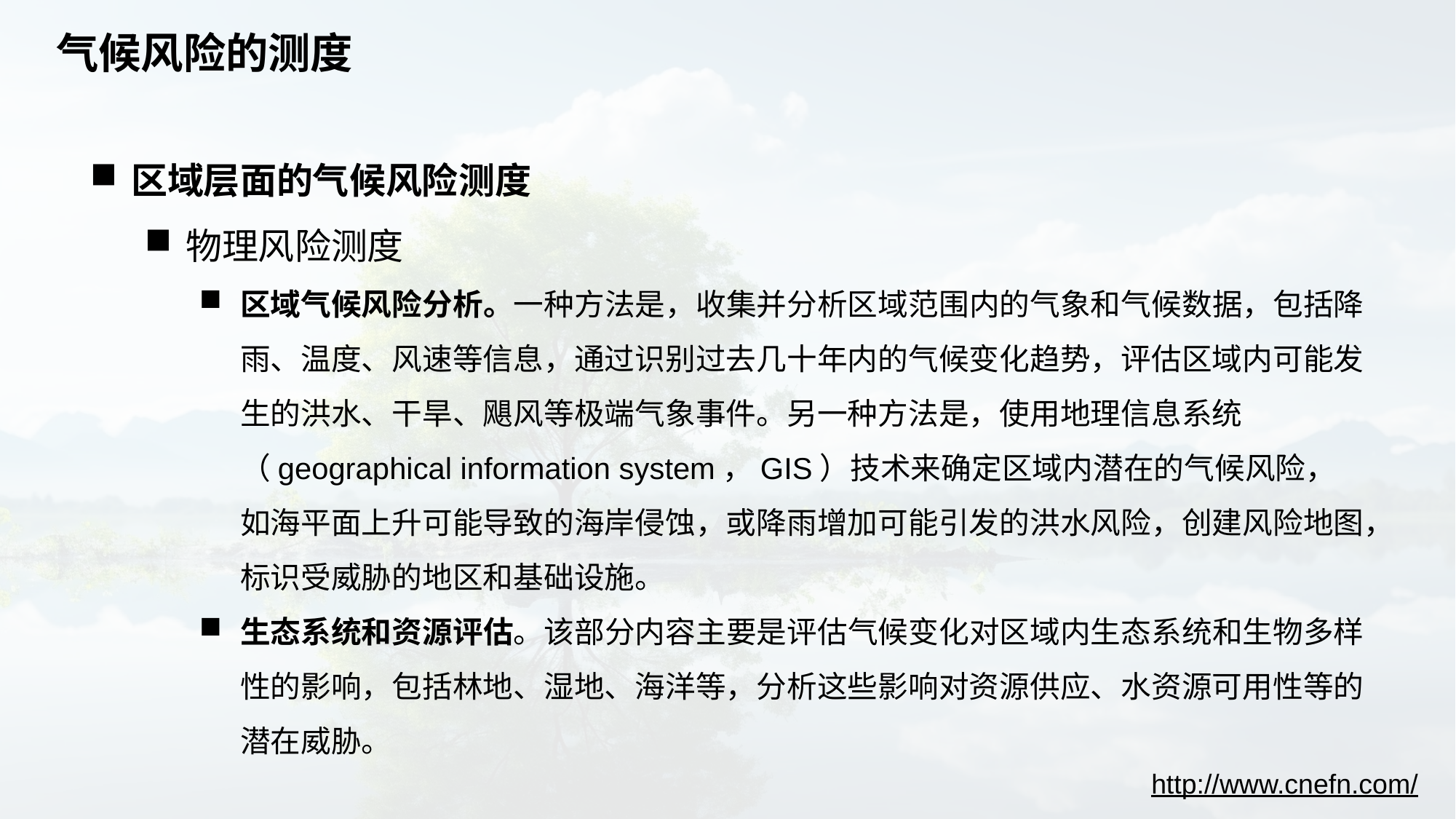

# 气候风险的测度
区域层面的气候风险测度
物理风险测度
区域气候风险分析。一种方法是，收集并分析区域范围内的气象和气候数据，包括降雨、温度、风速等信息，通过识别过去几十年内的气候变化趋势，评估区域内可能发生的洪水、干旱、飓风等极端气象事件。另一种方法是，使用地理信息系统（geographical information system，GIS）技术来确定区域内潜在的气候风险，如海平面上升可能导致的海岸侵蚀，或降雨增加可能引发的洪水风险，创建风险地图，标识受威胁的地区和基础设施。
生态系统和资源评估。该部分内容主要是评估气候变化对区域内生态系统和生物多样性的影响，包括林地、湿地、海洋等，分析这些影响对资源供应、水资源可用性等的潜在威胁。